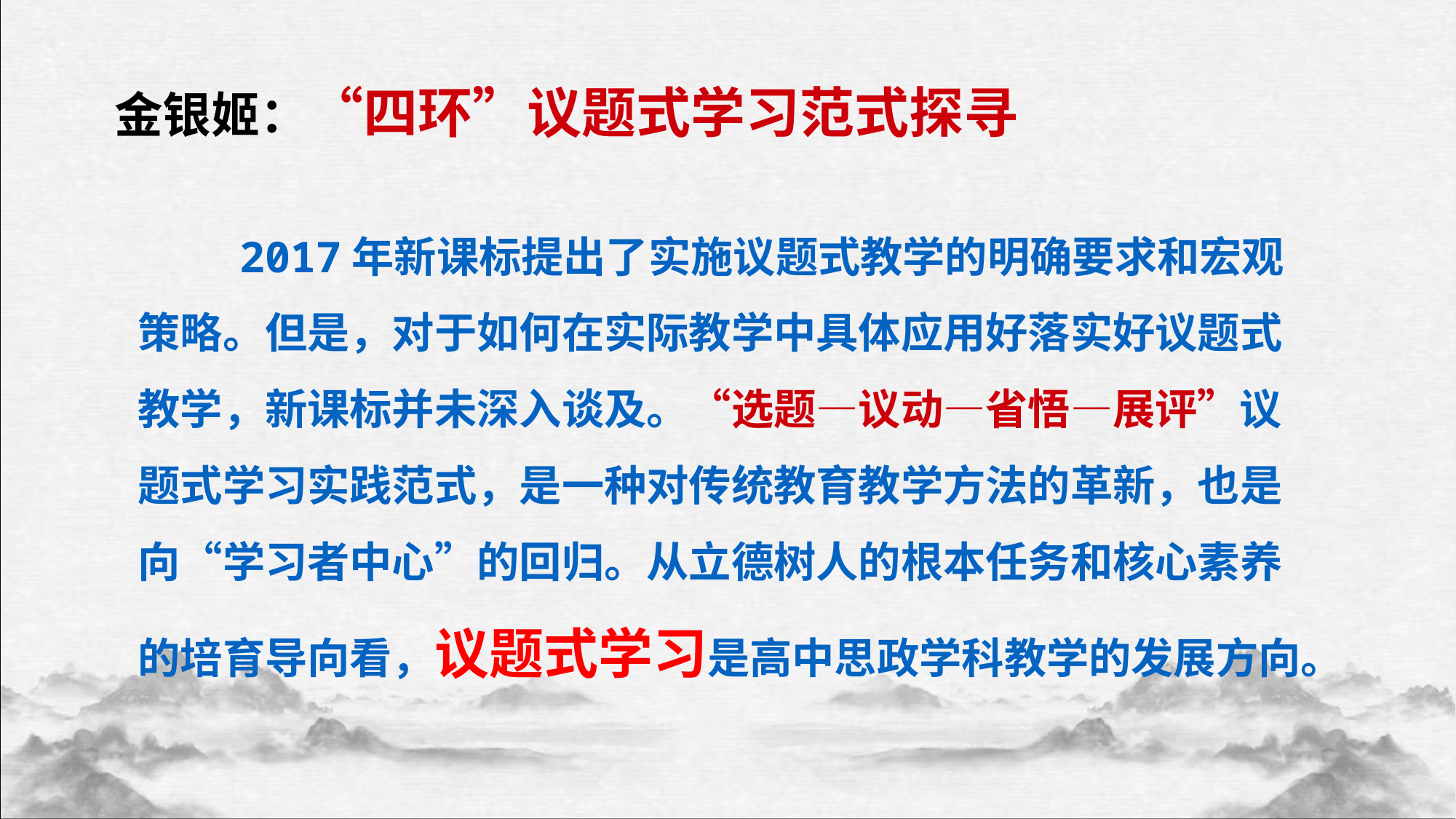

金银姬：“四环”议题式学习范式探寻
    2017年新课标提出了实施议题式教学的明确要求和宏观策略。但是，对于如何在实际教学中具体应用好落实好议题式教学，新课标并未深入谈及。“选题—议动—省悟—展评”议题式学习实践范式，是一种对传统教育教学方法的革新，也是向“学习者中心”的回归。从立德树人的根本任务和核心素养的培育导向看，议题式学习是高中思政学科教学的发展方向。